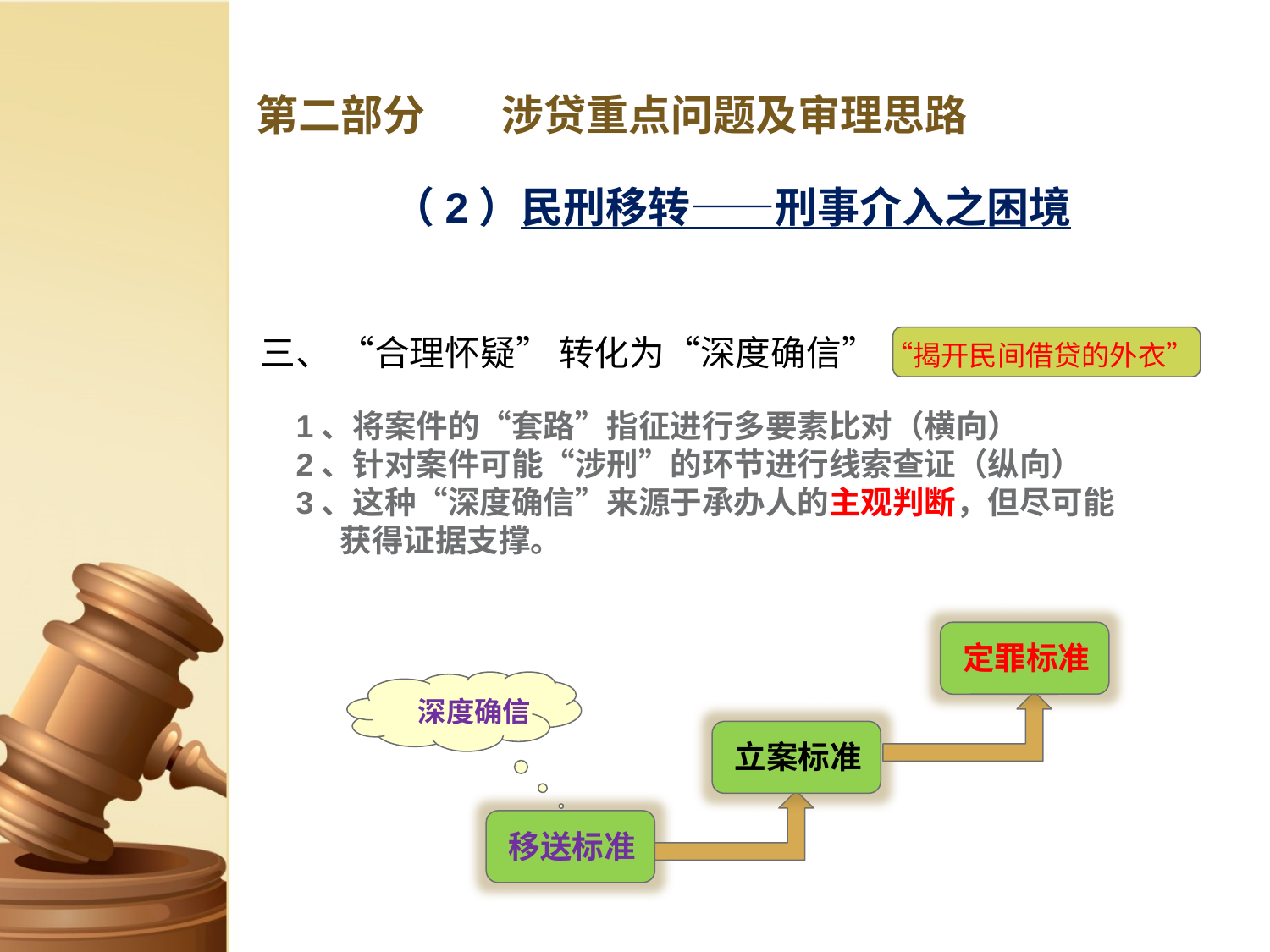

第二部分        涉贷重点问题及审理思路
（2）民刑移转——刑事介入之困境
三、 “合理怀疑” 转化为“深度确信” “揭开民间借贷的外衣”

    1、将案件的“套路”指征进行多要素比对（横向）
    2、针对案件可能“涉刑”的环节进行线索查证（纵向）
    3、这种“深度确信”来源于承办人的主观判断，但尽可能
          获得证据支撑。

定罪标准

深度确信

立案标准

移送标准